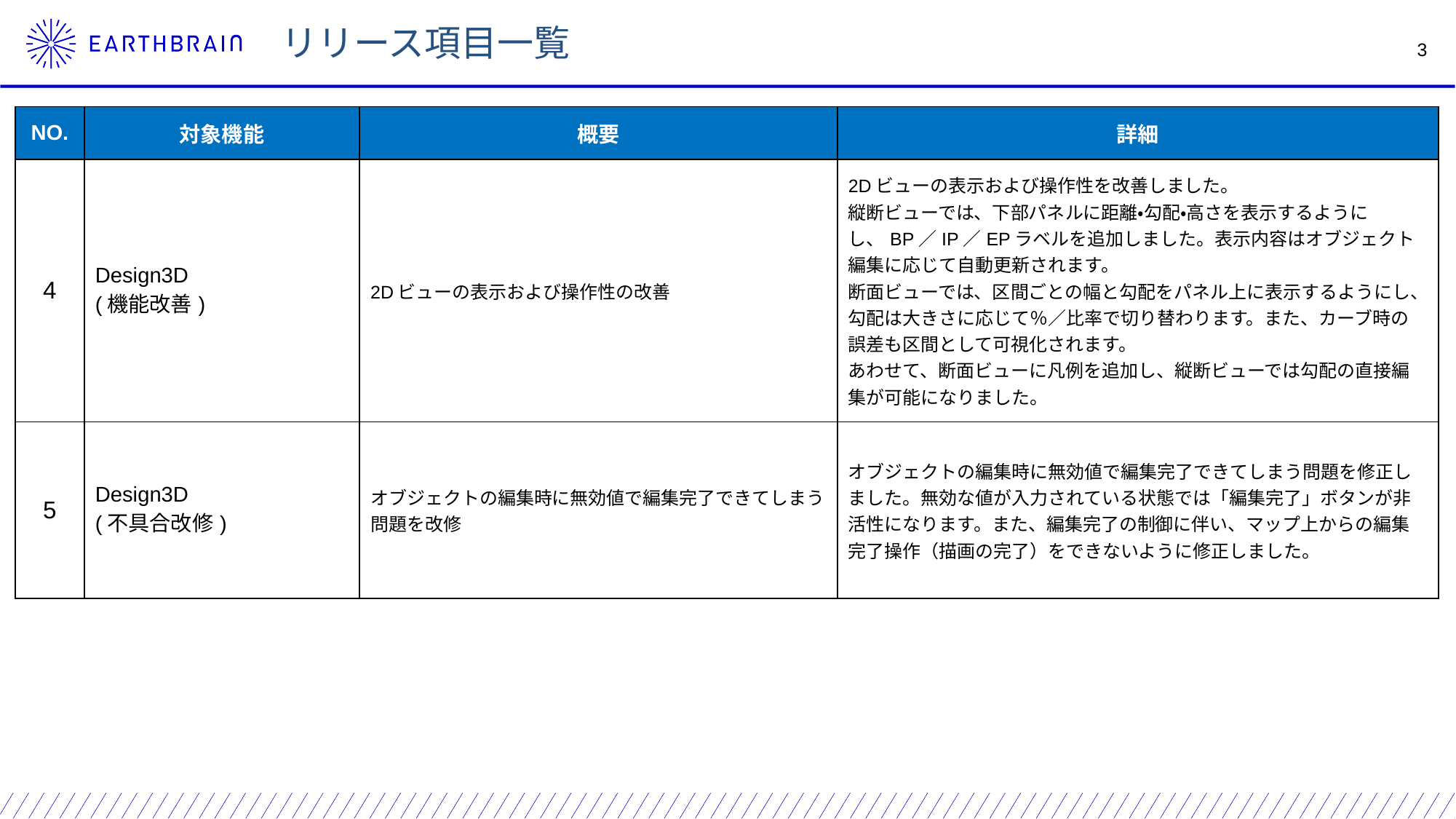

リリース項目一覧
| NO. | 対象機能 | 概要 | 詳細 |
| --- | --- | --- | --- |
| 4 | Design3D (機能改善) | 2Dビューの表示および操作性の改善 | 2Dビューの表示および操作性を改善しました。 縦断ビューでは、下部パネルに距離・勾配・高さを表示するようにし、BP／IP／EPラベルを追加しました。表示内容はオブジェクト編集に応じて自動更新されます。 断面ビューでは、区間ごとの幅と勾配をパネル上に表示するようにし、勾配は大きさに応じて％／比率で切り替わります。また、カーブ時の誤差も区間として可視化されます。 あわせて、断面ビューに凡例を追加し、縦断ビューでは勾配の直接編集が可能になりました。 |
| 5 | Design3D (不具合改修) | オブジェクトの編集時に無効値で編集完了できてしまう問題を改修 | オブジェクトの編集時に無効値で編集完了できてしまう問題を修正しました。無効な値が入力されている状態では「編集完了」ボタンが非活性になります。また、編集完了の制御に伴い、マップ上からの編集完了操作（描画の完了）をできないように修正しました。 |